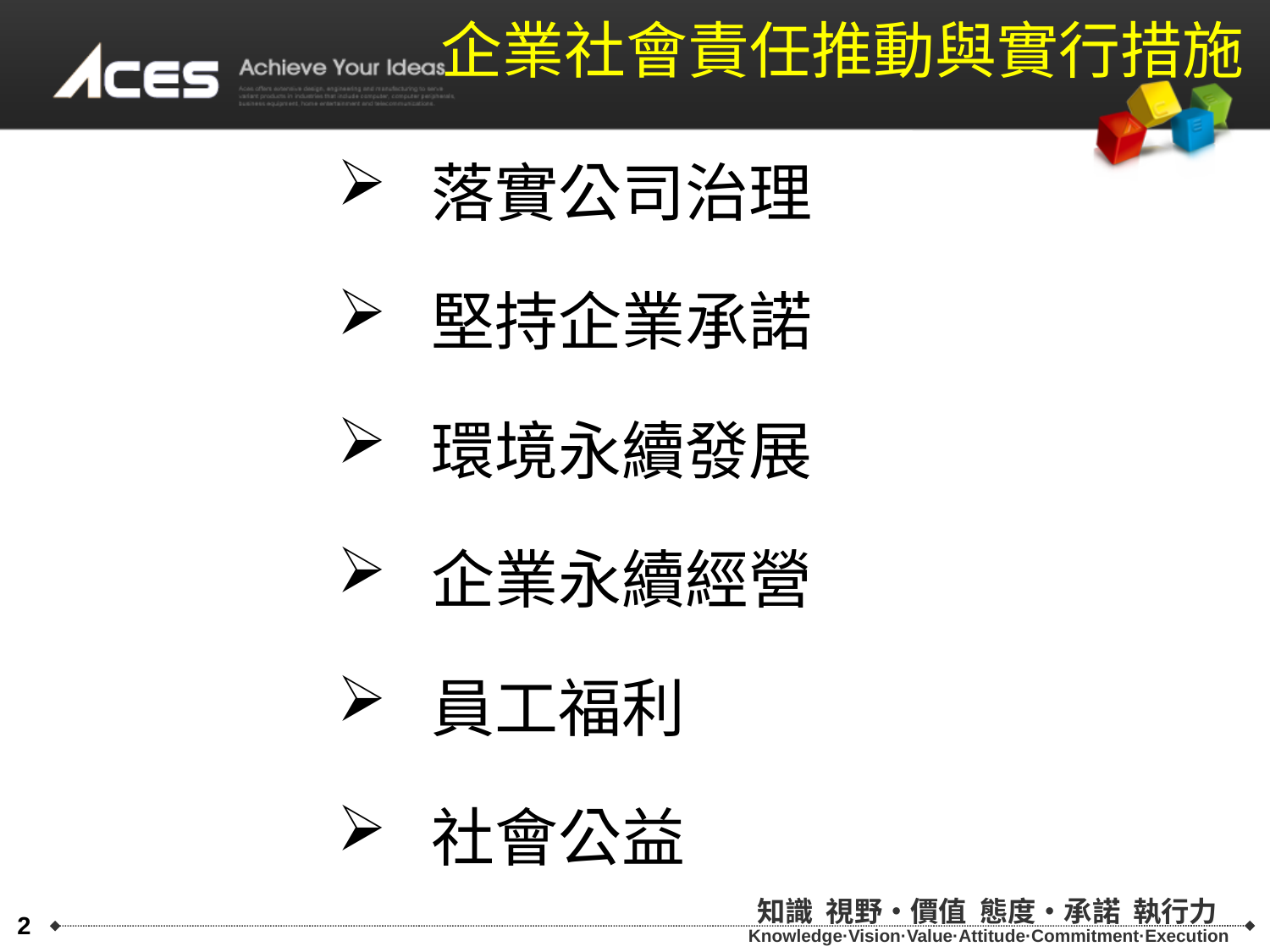

企業社會責任推動與實行措施
  落實公司治理
  堅持企業承諾
  環境永續發展
  企業永續經營
  員工福利
  社會公益